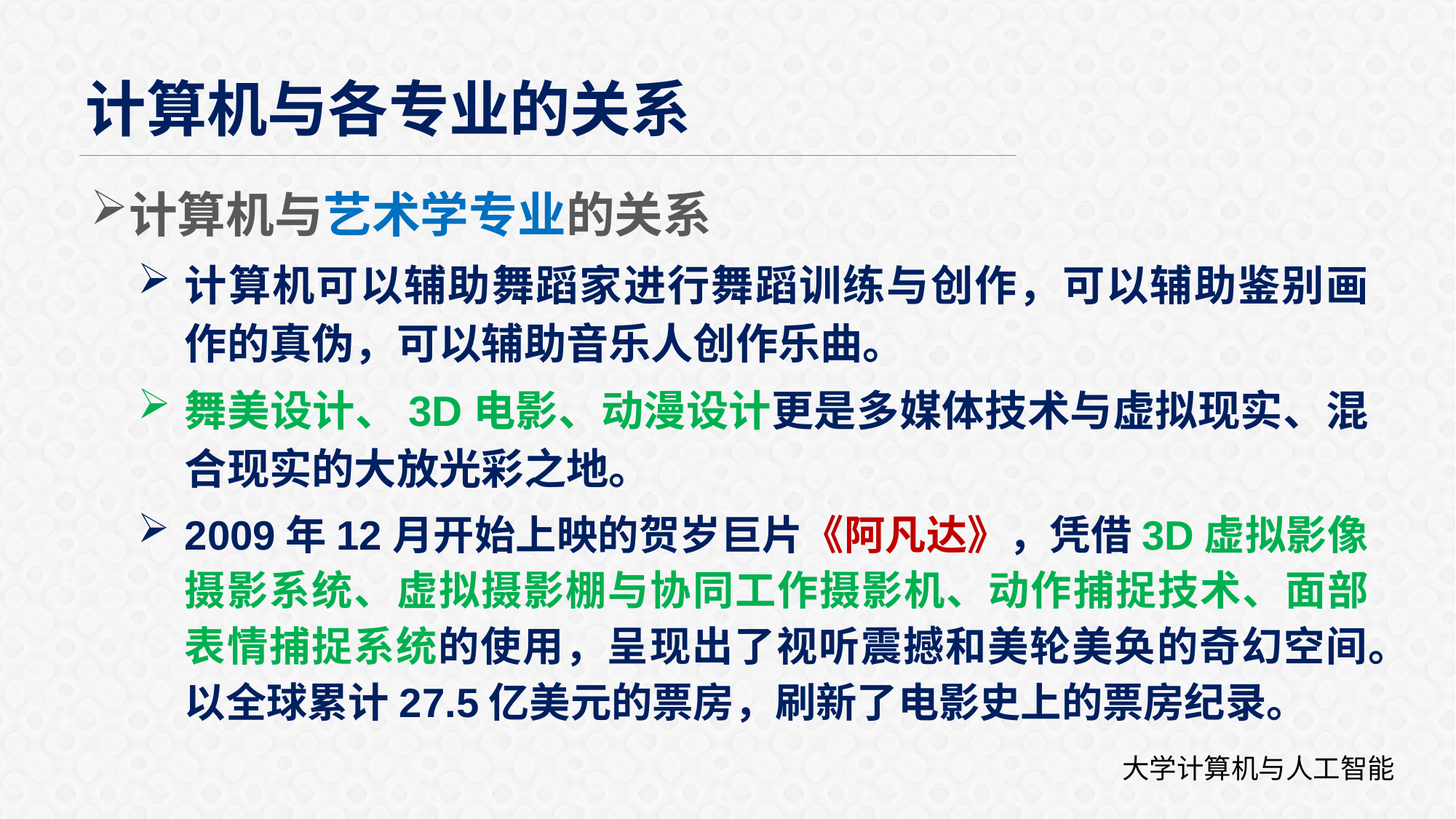

计算机与各专业的关系
计算机与艺术学专业的关系
计算机可以辅助舞蹈家进行舞蹈训练与创作，可以辅助鉴别画作的真伪，可以辅助音乐人创作乐曲。
舞美设计、3D电影、动漫设计更是多媒体技术与虚拟现实、混合现实的大放光彩之地。
2009年12月开始上映的贺岁巨片《阿凡达》，凭借3D虚拟影像摄影系统、虚拟摄影棚与协同工作摄影机、动作捕捉技术、面部表情捕捉系统的使用，呈现出了视听震撼和美轮美奂的奇幻空间。以全球累计27.5亿美元的票房，刷新了电影史上的票房纪录。